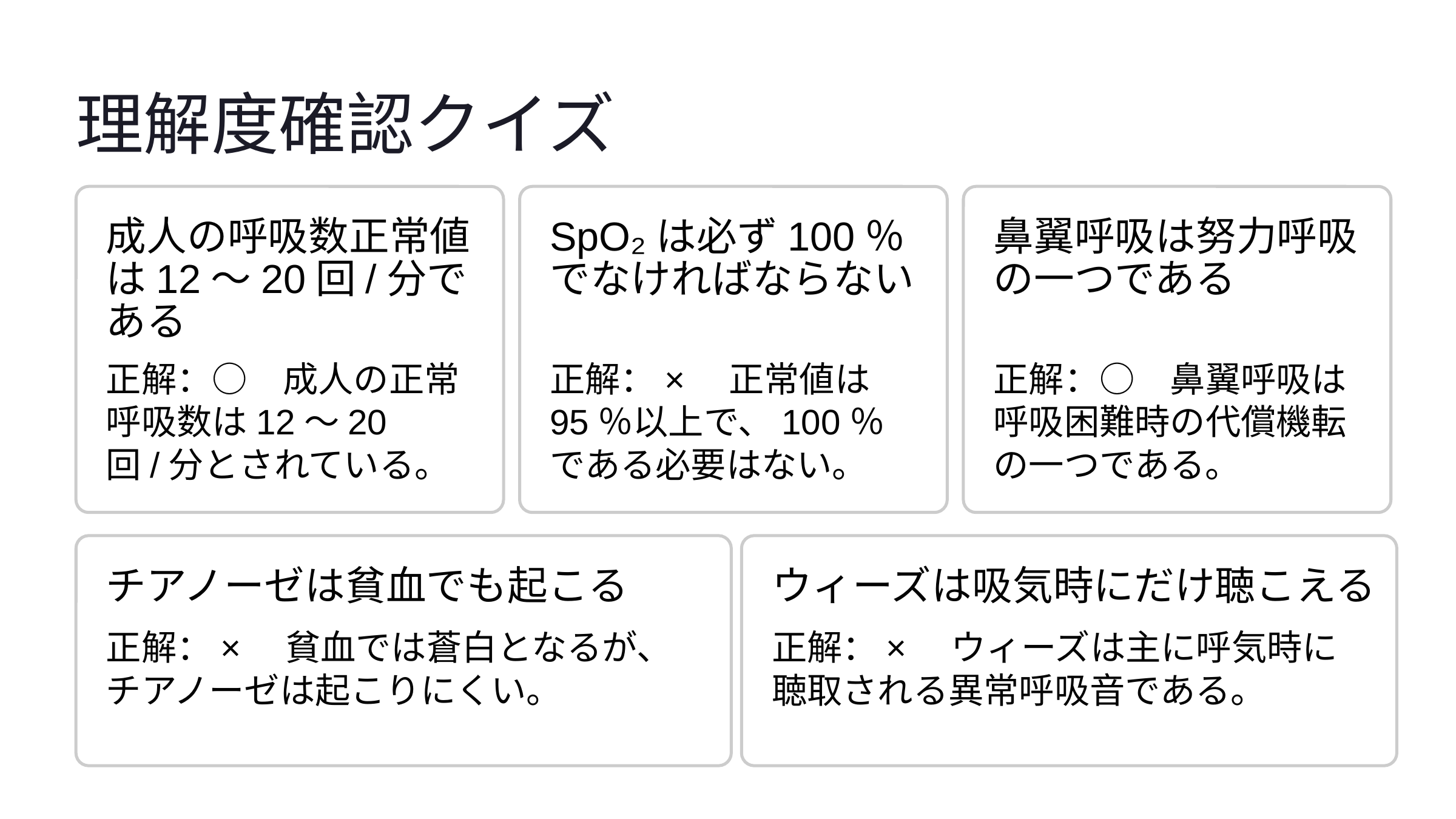

理解度確認クイズ

成人の呼吸数正常値は12～20回/分である
SpO₂は必ず100％でなければならない
鼻翼呼吸は努力呼吸の一つである
正解：○　成人の正常呼吸数は12～20回/分とされている。
正解：×　正常値は95％以上で、100％である必要はない。
正解：○　鼻翼呼吸は呼吸困難時の代償機転の一つである。

チアノーゼは貧血でも起こる
ウィーズは吸気時にだけ聴こえる
正解：×　貧血では蒼白となるが、チアノーゼは起こりにくい。
正解：×　ウィーズは主に呼気時に聴取される異常呼吸音である。